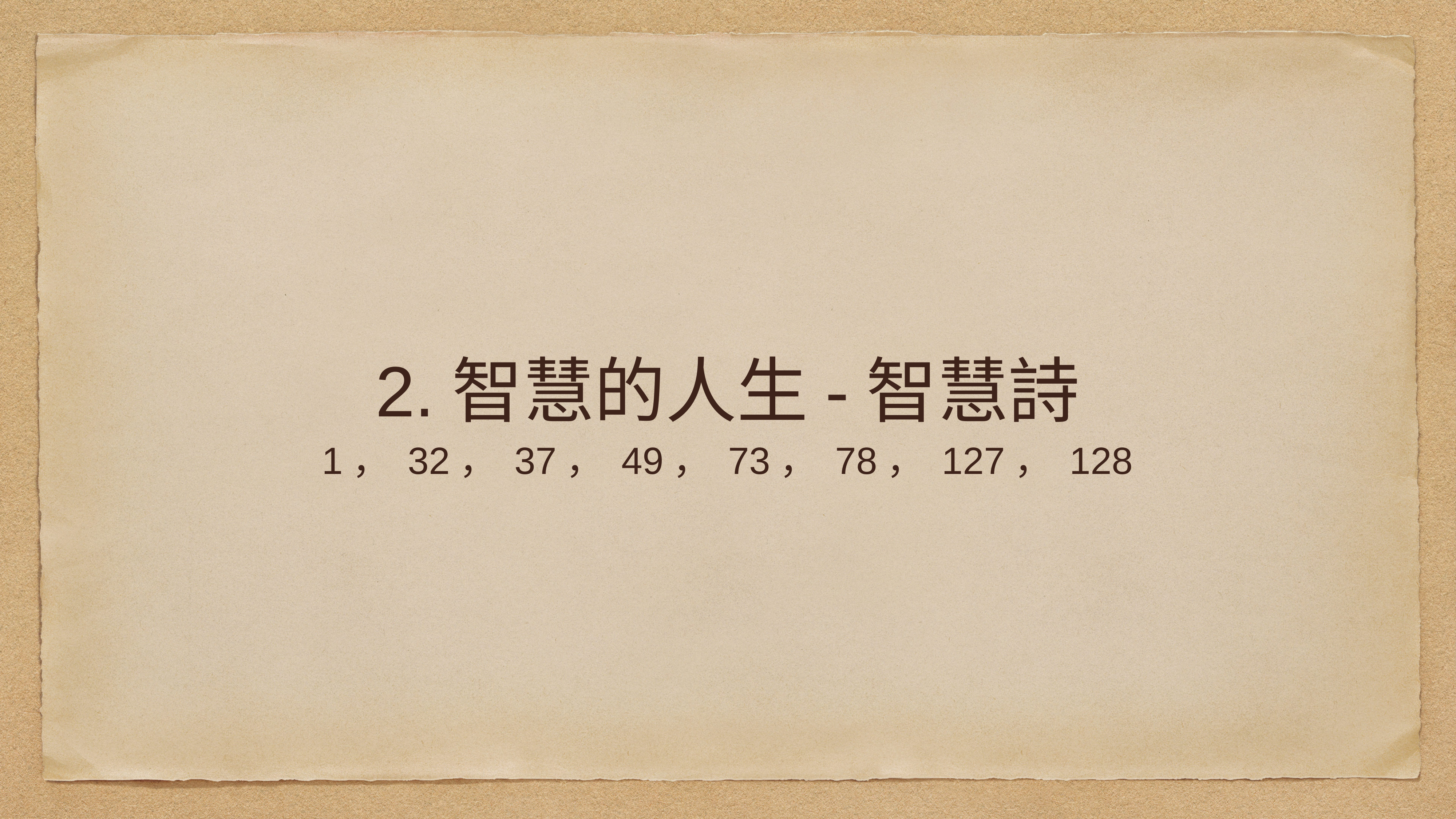

# 2.智慧的人生-智慧詩
1， 32， 37， 49， 73， 78， 127， 128